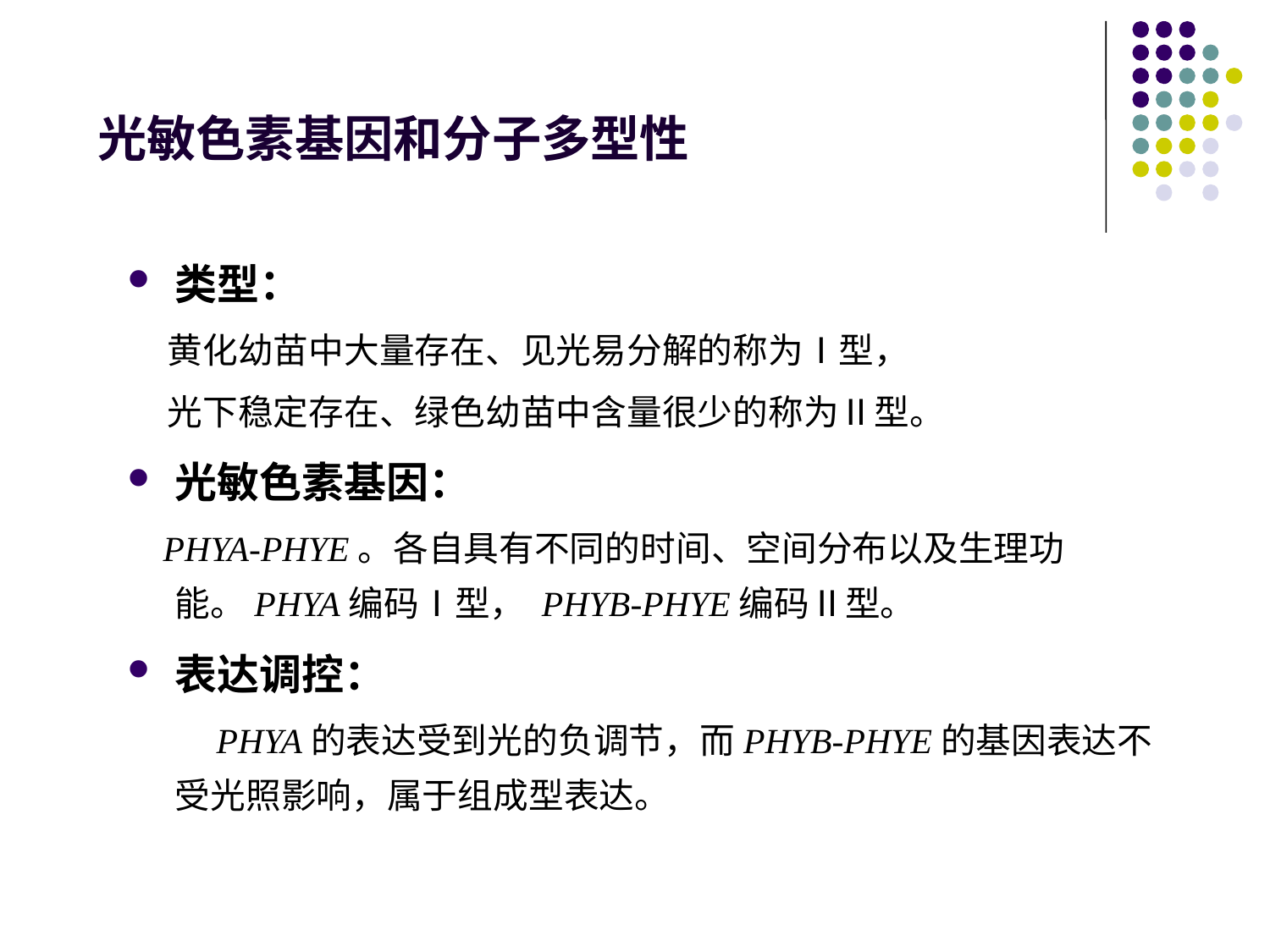

# 光敏色素基因和分子多型性
类型：
    黄化幼苗中大量存在、见光易分解的称为Ⅰ型，
    光下稳定存在、绿色幼苗中含量很少的称为Ⅱ型。
光敏色素基因：
    PHYA-PHYE。各自具有不同的时间、空间分布以及生理功能。PHYA编码Ⅰ型， PHYB-PHYE编码Ⅱ型。
表达调控：
          PHYA的表达受到光的负调节，而PHYB-PHYE的基因表达不受光照影响，属于组成型表达。